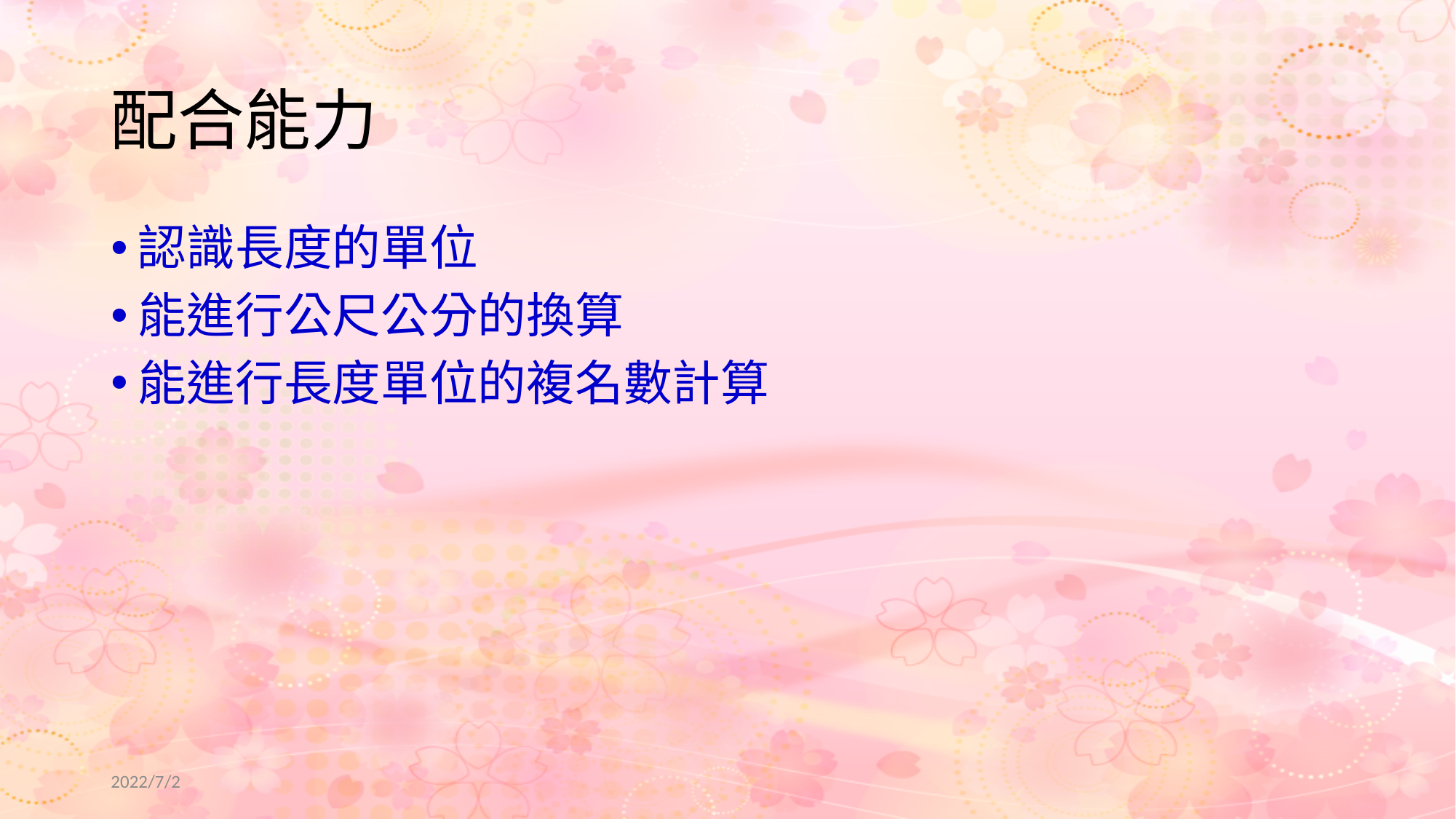

# 配合能力
認識長度的單位
能進行公尺公分的換算
能進行長度單位的複名數計算
2022/7/2